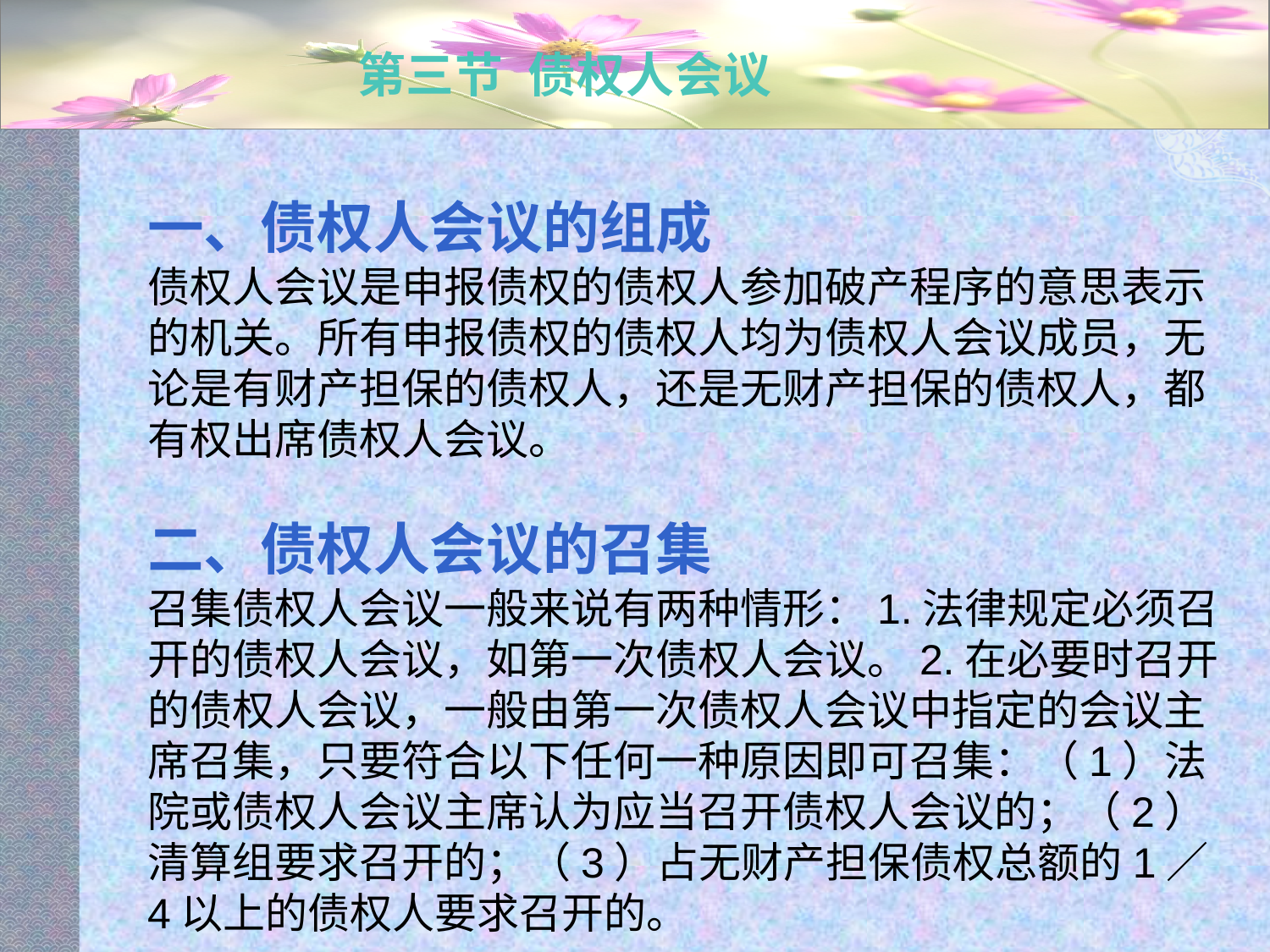

# 第三节  债权人会议
一、债权人会议的组成
债权人会议是申报债权的债权人参加破产程序的意思表示的机关。所有申报债权的债权人均为债权人会议成员，无论是有财产担保的债权人，还是无财产担保的债权人，都有权出席债权人会议。

二、债权人会议的召集
召集债权人会议一般来说有两种情形：1.法律规定必须召开的债权人会议，如第一次债权人会议。2.在必要时召开的债权人会议，一般由第一次债权人会议中指定的会议主席召集，只要符合以下任何一种原因即可召集：（1）法院或债权人会议主席认为应当召开债权人会议的；（2）清算组要求召开的；（3）占无财产担保债权总额的1／4以上的债权人要求召开的。